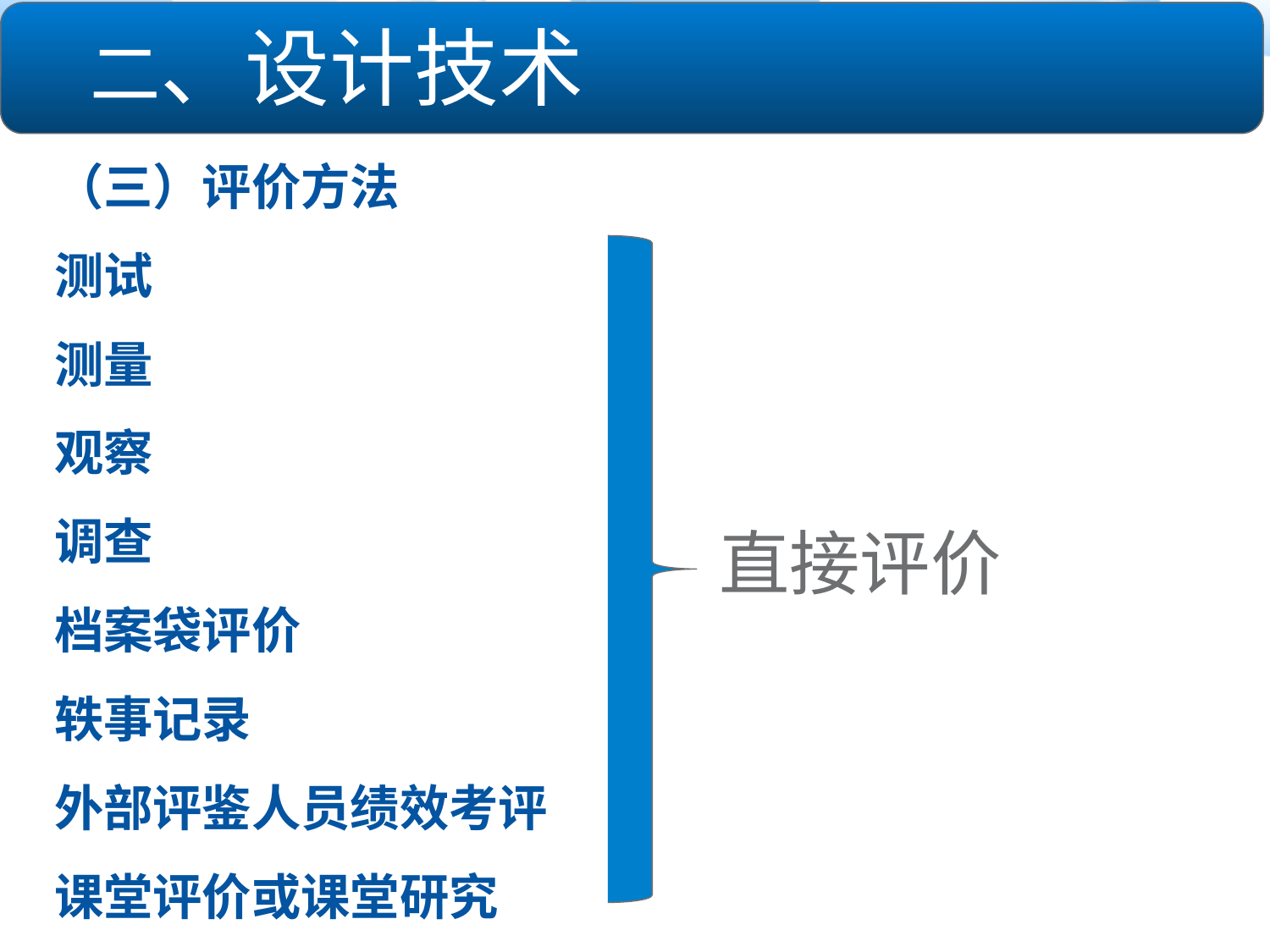

二、设计技术
（三）评价方法
测试
测量
观察
调查
档案袋评价
轶事记录
外部评鉴人员绩效考评
课堂评价或课堂研究

直接评价